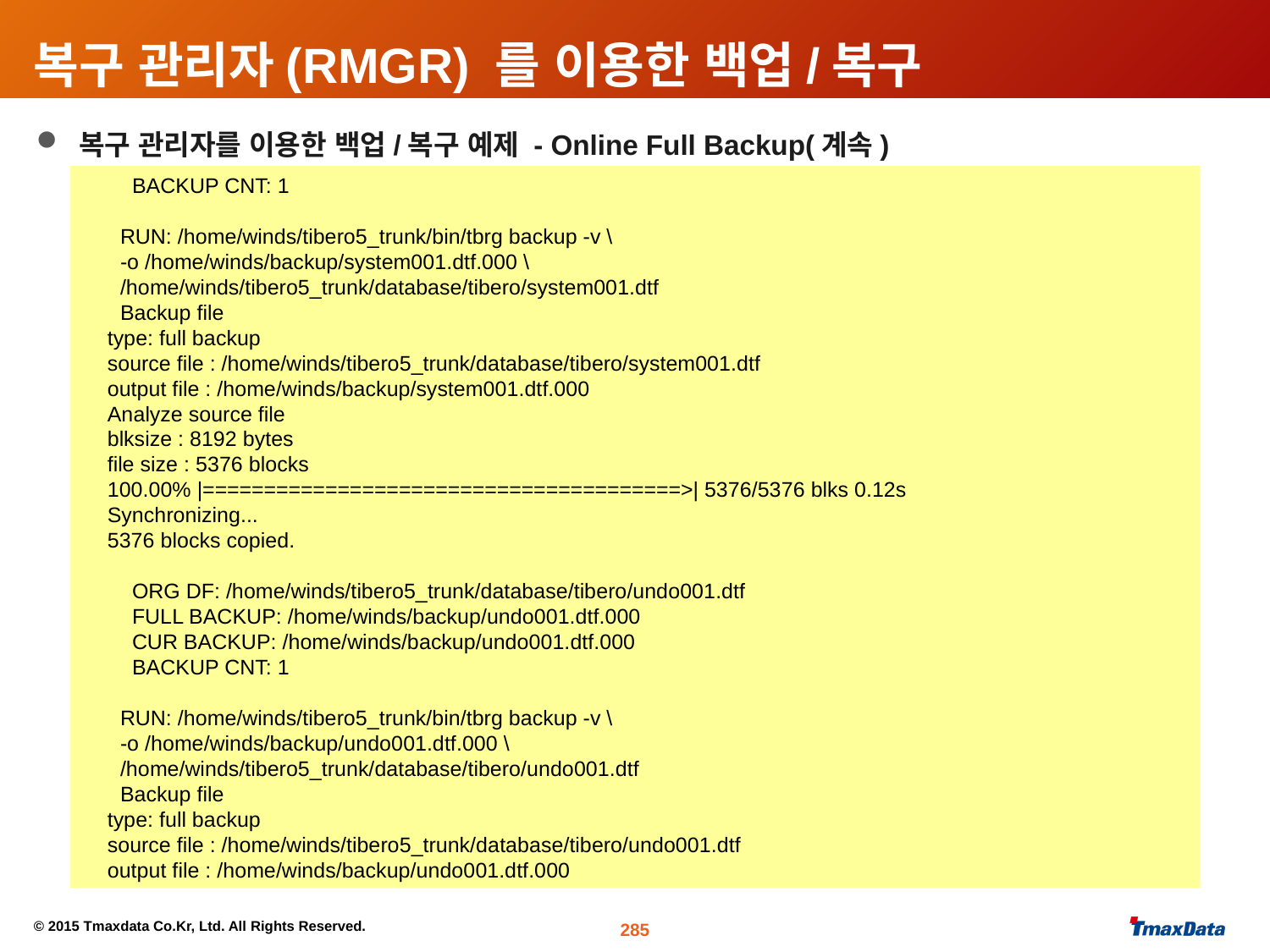

# 복구 관리자(RMGR) 를 이용한 백업/복구
 복구 관리자를 이용한 백업/복구 예제 - Online Full Backup(계속)
BACKUP CNT: 1

RUN: /home/winds/tibero5_trunk/bin/tbrg backup -v \
-o /home/winds/backup/system001.dtf.000 \
/home/winds/tibero5_trunk/database/tibero/system001.dtf
Backup file
type: full backup
source file : /home/winds/tibero5_trunk/database/tibero/system001.dtf
output file : /home/winds/backup/system001.dtf.000
Analyze source file
blksize : 8192 bytes
file size : 5376 blocks
100.00% |=======================================>| 5376/5376 blks 0.12s
Synchronizing...
5376 blocks copied.

ORG DF: /home/winds/tibero5_trunk/database/tibero/undo001.dtf
FULL BACKUP: /home/winds/backup/undo001.dtf.000
CUR BACKUP: /home/winds/backup/undo001.dtf.000
BACKUP CNT: 1

RUN: /home/winds/tibero5_trunk/bin/tbrg backup -v \
-o /home/winds/backup/undo001.dtf.000 \
/home/winds/tibero5_trunk/database/tibero/undo001.dtf
Backup file
type: full backup
source file : /home/winds/tibero5_trunk/database/tibero/undo001.dtf
output file : /home/winds/backup/undo001.dtf.000